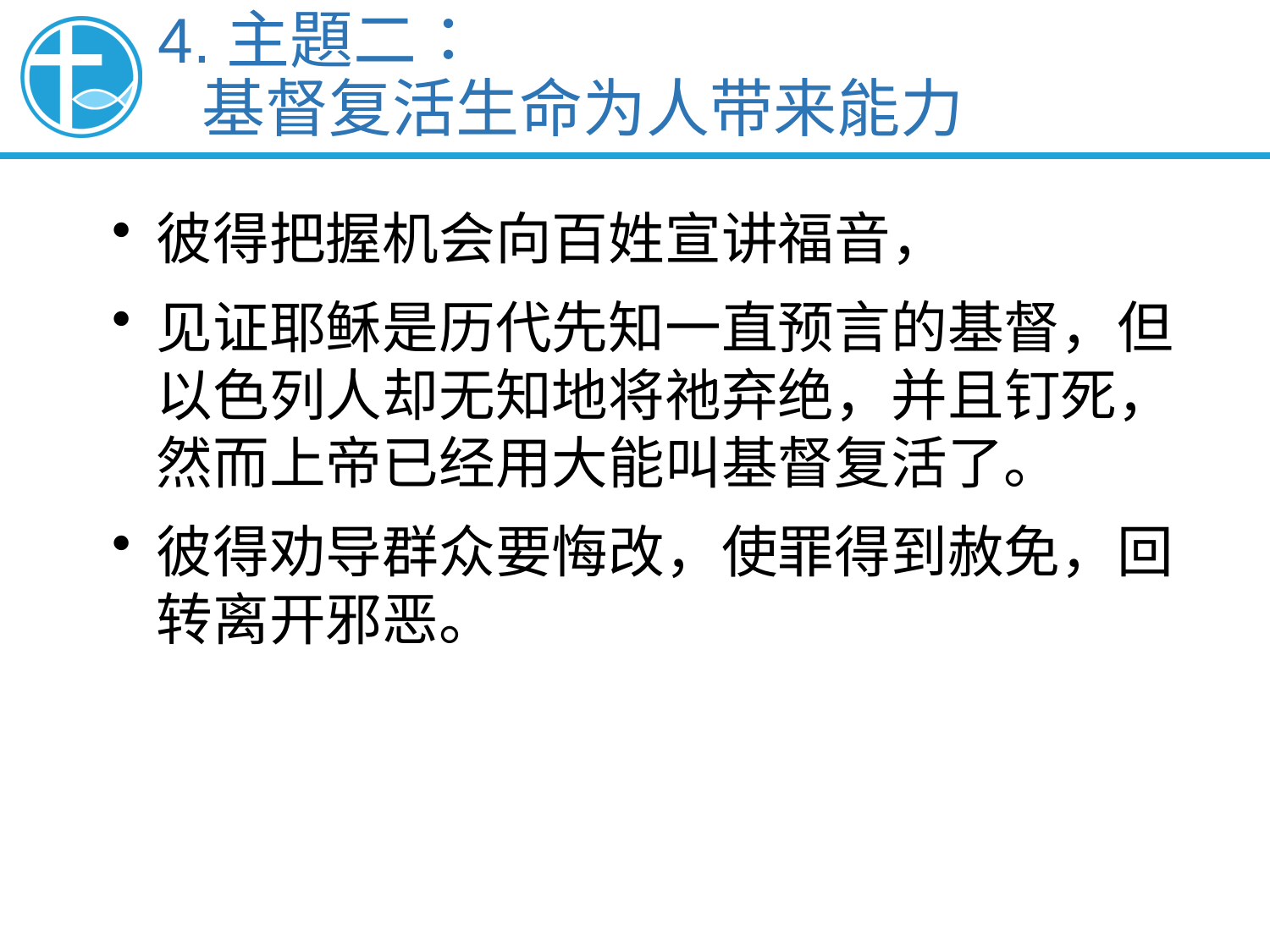

4.主題二：
  基督复活生命为人带来能力
彼得把握机会向百姓宣讲福音，
见证耶稣是历代先知一直预言的基督，但以色列人却无知地将祂弃绝，并且钉死，然而上帝已经用大能叫基督复活了。
彼得劝导群众要悔改，使罪得到赦免，回转离开邪恶。